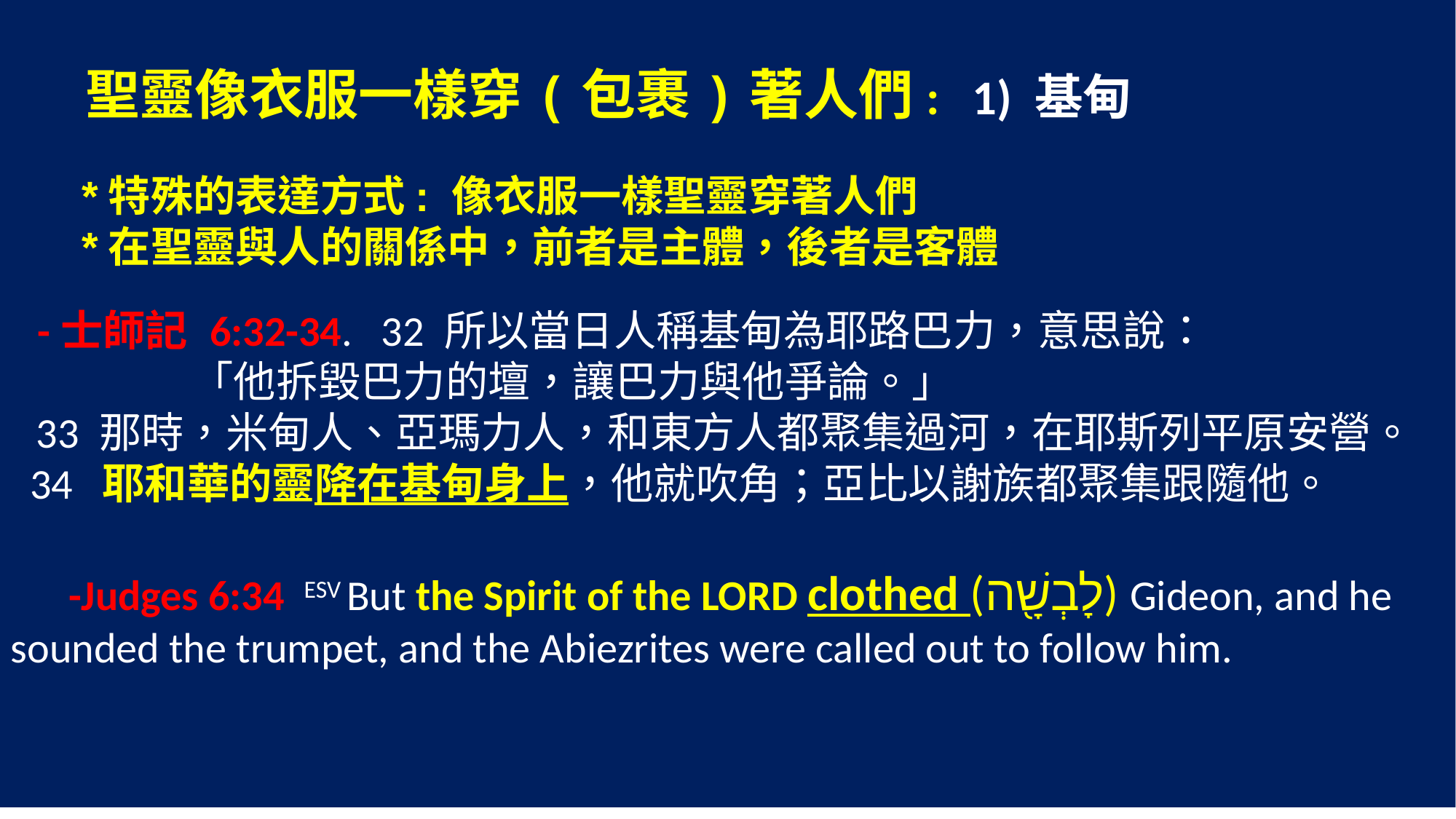

聖靈像衣服一樣穿(包裹)著人們:   1) 基甸

      *特殊的表達方式: 像衣服一樣聖靈穿著人們
      *在聖靈與人的關係中，前者是主體，後者是客體

   -士師記 6:32-34.   32 所以當日人稱基甸為耶路巴力，意思說：
                  「他拆毀巴力的壇，讓巴力與他爭論。」
 33 那時，米甸人、亞瑪力人，和東方人都聚集過河，在耶斯列平原安營。
  34  耶和華的靈降在基甸身上，他就吹角；亞比以謝族都聚集跟隨他。

      -Judges 6:34  ‎ESV But the Spirit of the LORD clothed (לָבְשָׁ֖ה) Gideon, and he sounded the trumpet, and the Abiezrites were called out to follow him.